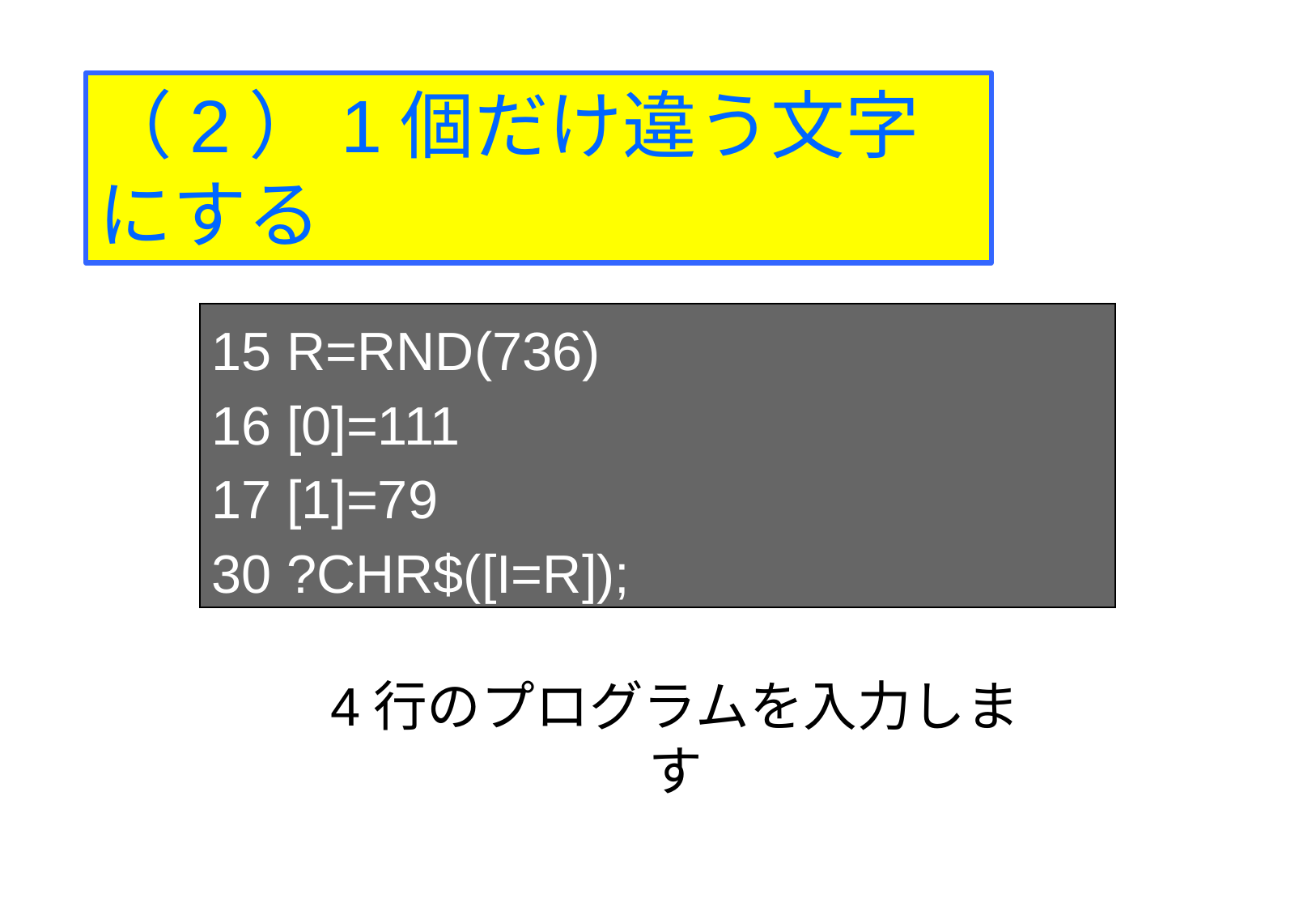

（2）1個だけ違う文字にする
15 R=RND(736)
16 [0]=111
17 [1]=79
30 ?CHR$([I=R]);
4行のプログラムを入力します